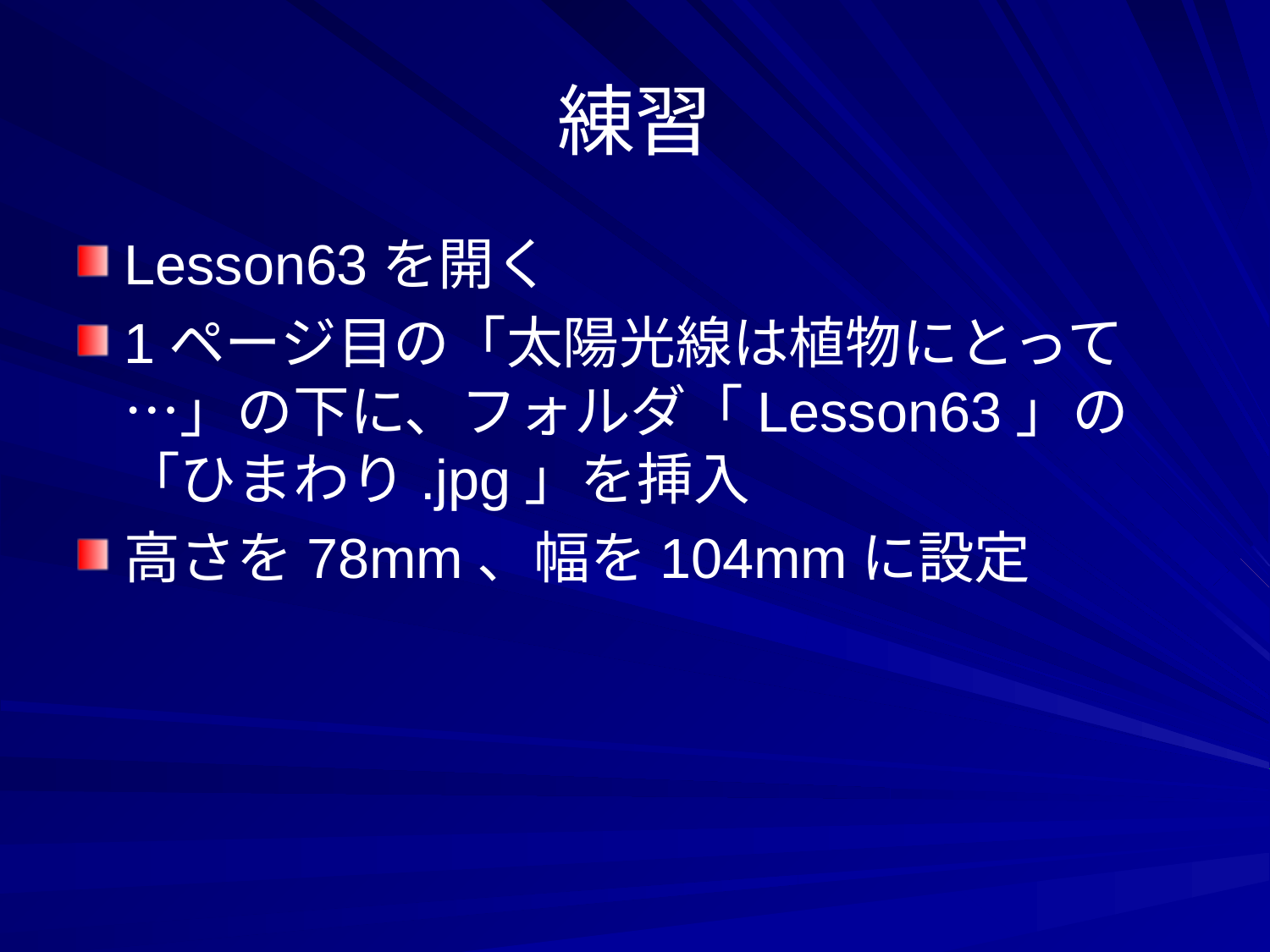

# 練習
Lesson63を開く
1ページ目の「太陽光線は植物にとって…」の下に、フォルダ「Lesson63」の「ひまわり.jpg」を挿入
高さを78mm、幅を104mmに設定